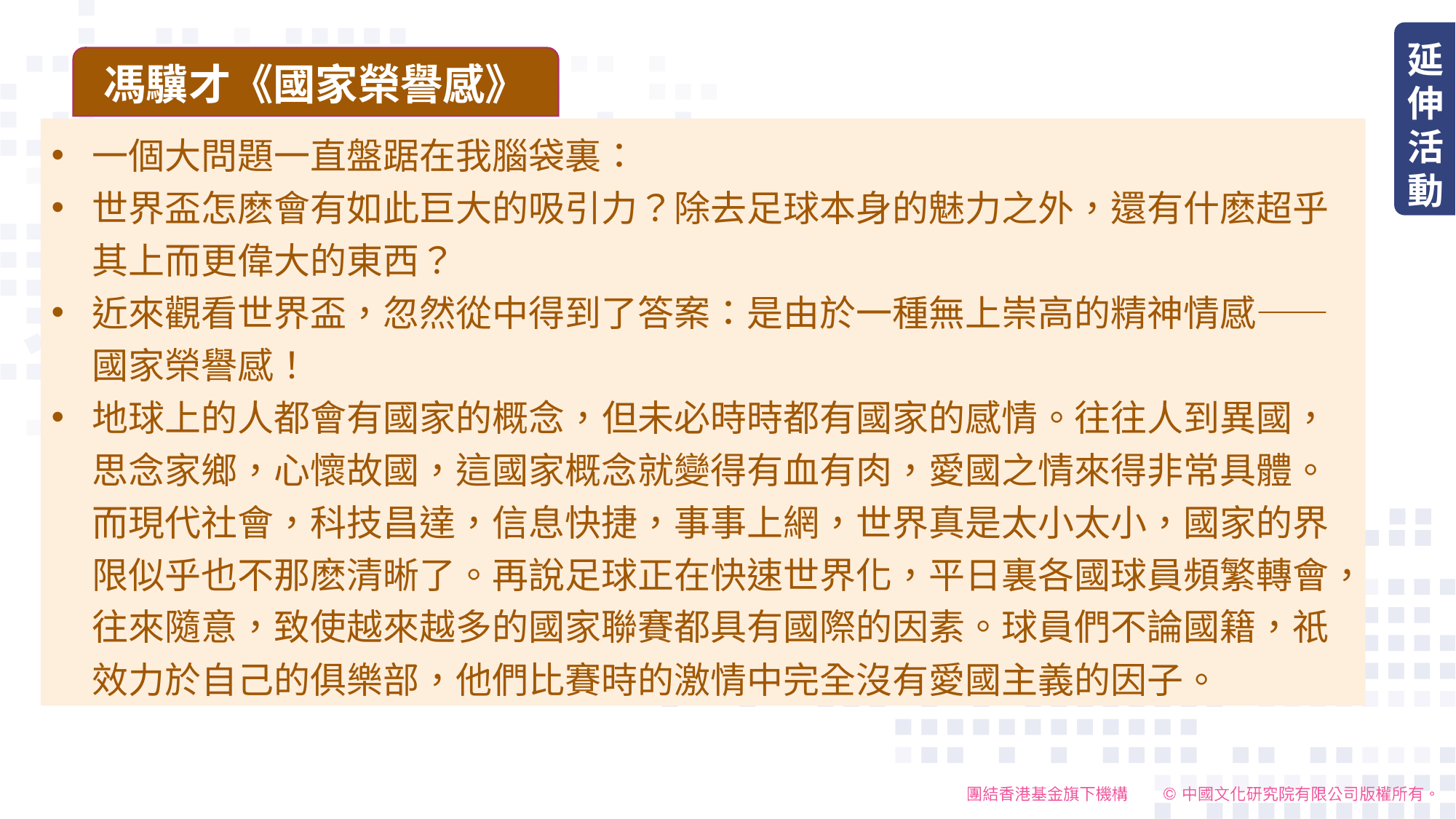

延伸活動
馮驥才《國家榮譽感》

一個大問題一直盤踞在我腦袋裏：
世界盃怎麽會有如此巨大的吸引力？除去足球本身的魅力之外，還有什麽超乎其上而更偉大的東西？
近來觀看世界盃，忽然從中得到了答案：是由於一種無上崇高的精神情感——國家榮譽感！
地球上的人都會有國家的概念，但未必時時都有國家的感情。往往人到異國，思念家鄉，心懷故國，這國家概念就變得有血有肉，愛國之情來得非常具體。而現代社會，科技昌達，信息快捷，事事上網，世界真是太小太小，國家的界限似乎也不那麽清晰了。再說足球正在快速世界化，平日裏各國球員頻繁轉會，往來隨意，致使越來越多的國家聯賽都具有國際的因素。球員們不論國籍，祇效力於自己的俱樂部，他們比賽時的激情中完全沒有愛國主義的因子。